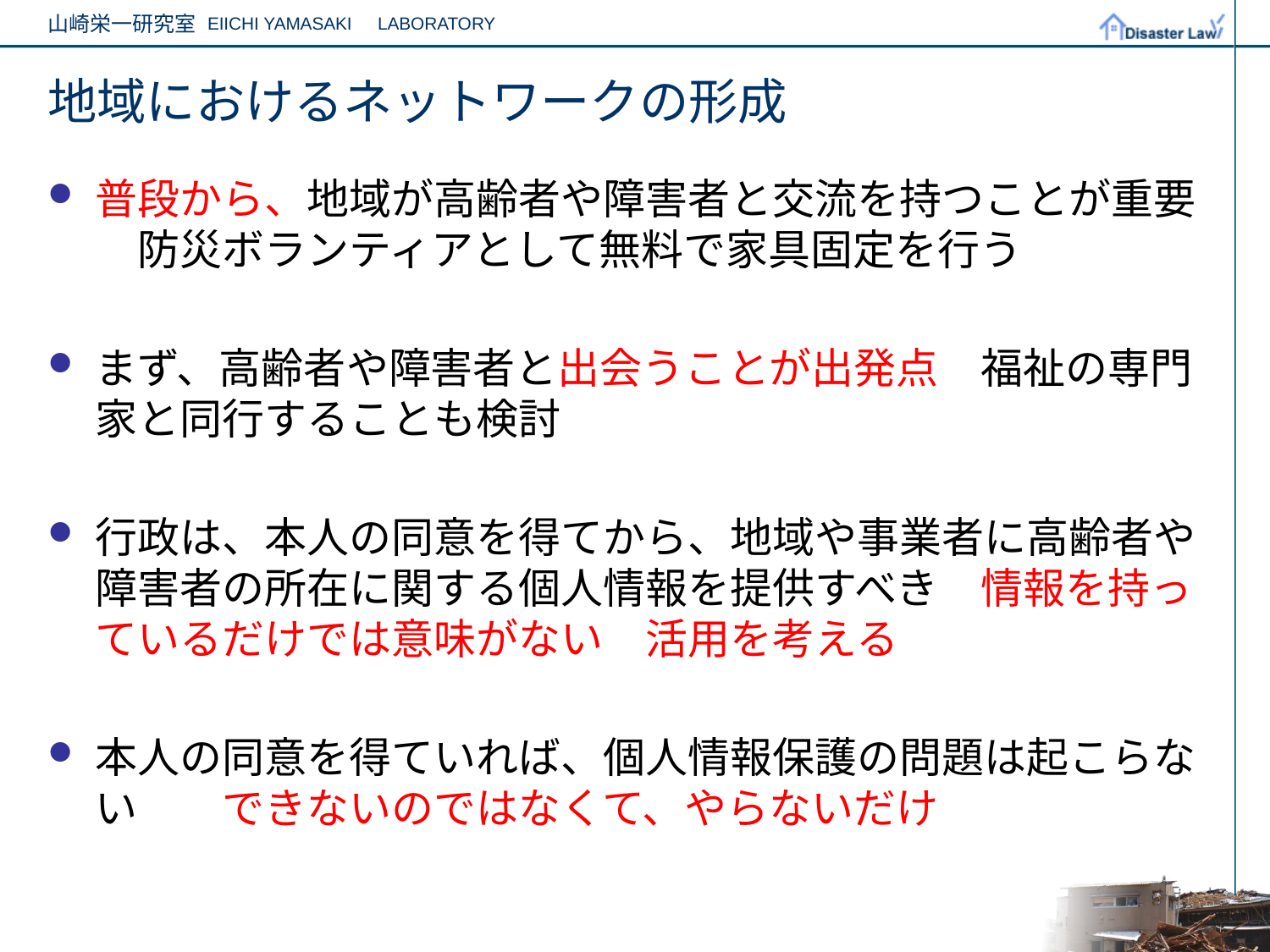

# 地域におけるネットワークの形成
普段から、地域が高齢者や障害者と交流を持つことが重要　防災ボランティアとして無料で家具固定を行う

まず、高齢者や障害者と出会うことが出発点　福祉の専門家と同行することも検討

行政は、本人の同意を得てから、地域や事業者に高齢者や障害者の所在に関する個人情報を提供すべき　情報を持っているだけでは意味がない　活用を考える

本人の同意を得ていれば、個人情報保護の問題は起こらない　　できないのではなくて、やらないだけ